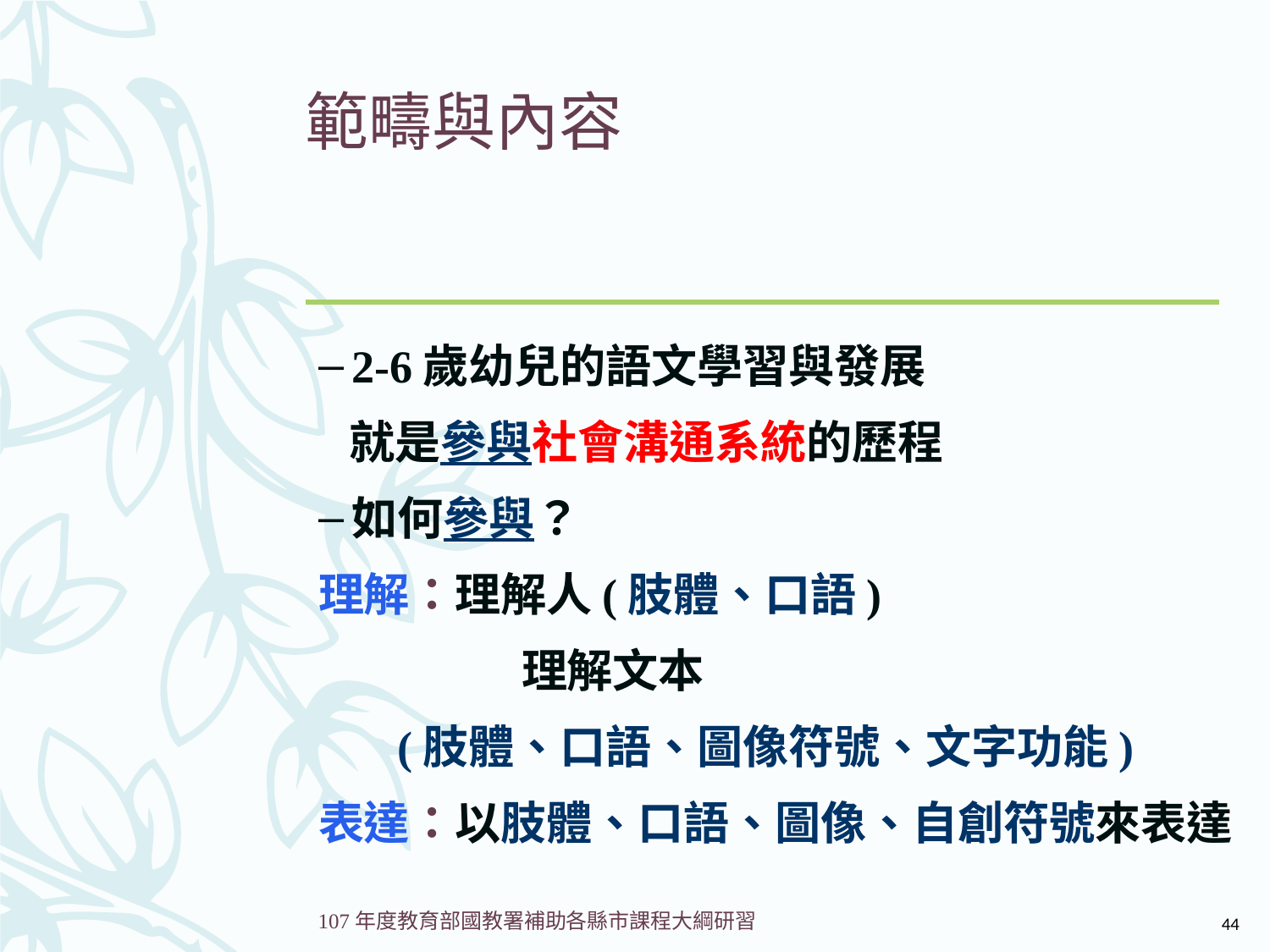

# 範疇與內容
2-6歲幼兒的語文學習與發展
  就是參與社會溝通系統的歷程
如何參與？
理解：理解人(肢體、口語)
      	    理解文本
		    (肢體、口語、圖像符號、文字功能)
表達：以肢體、口語、圖像、自創符號來表達

44
107年度教育部國教署補助各縣市課程大綱研習